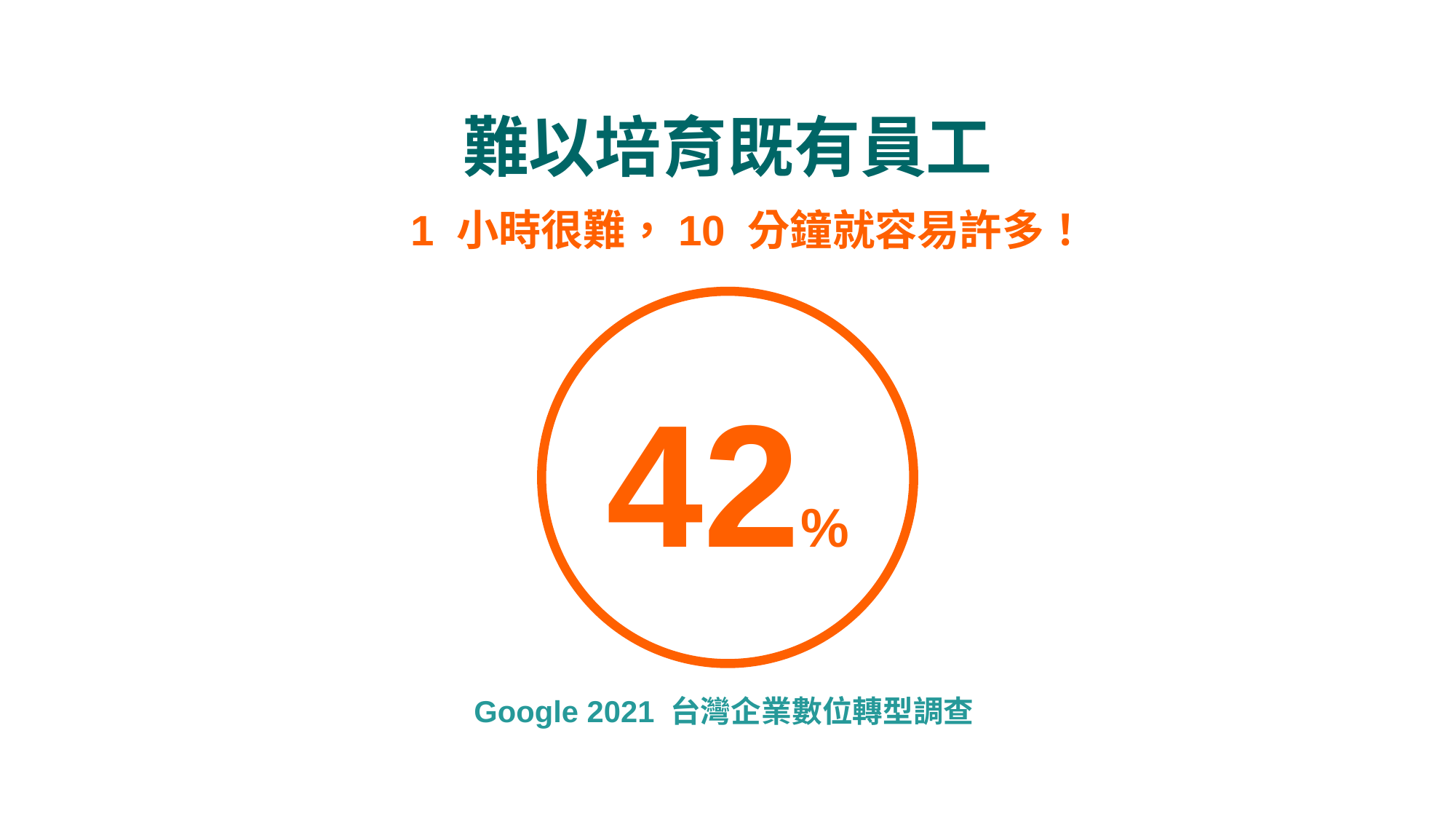

# 難以培育既有員工
1 小時很難，10 分鐘就容易許多！
42%
Google 2021 台灣企業數位轉型調查